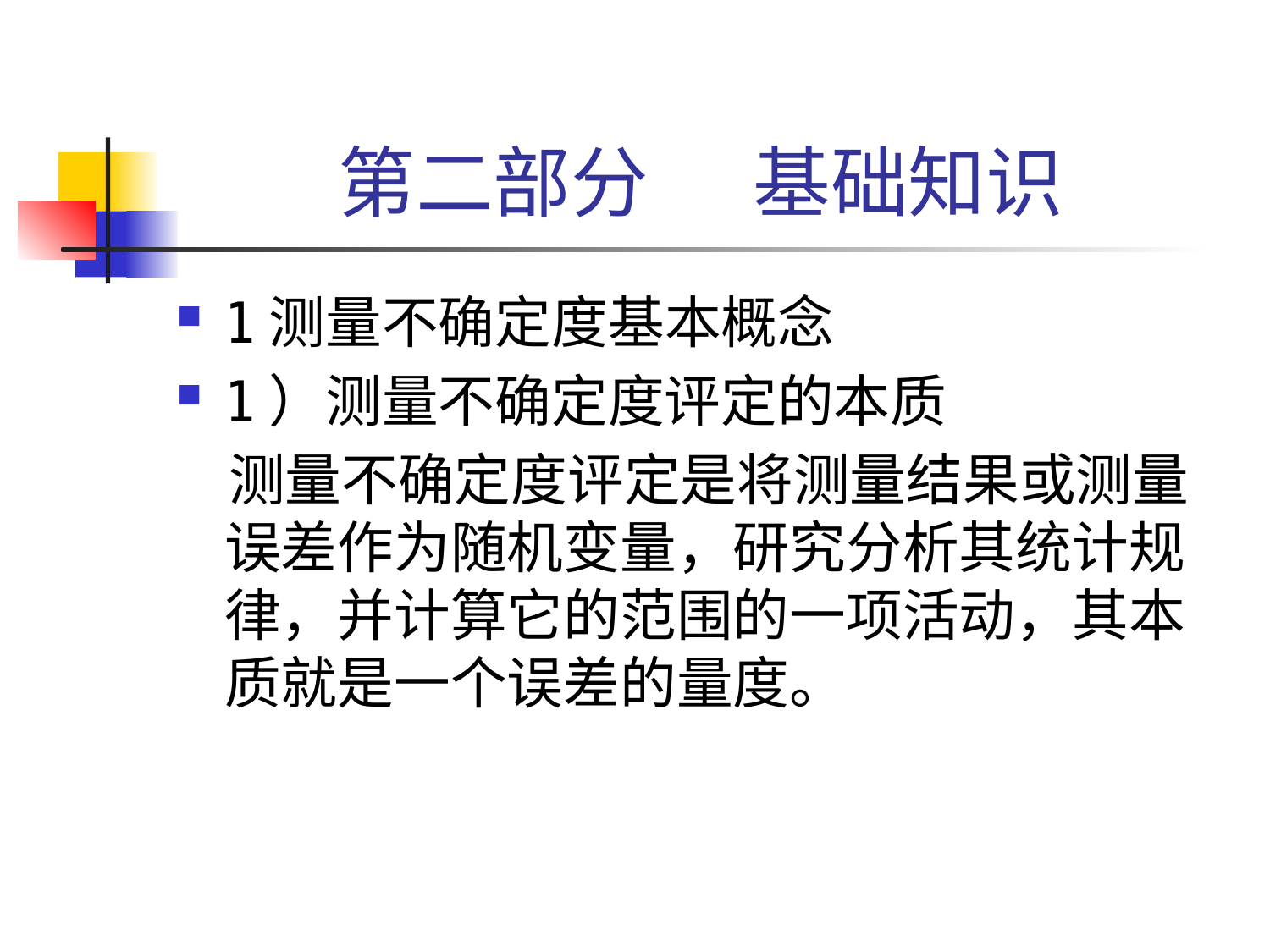

# 第二部分      基础知识
1测量不确定度基本概念
1）测量不确定度评定的本质
   测量不确定度评定是将测量结果或测量误差作为随机变量，研究分析其统计规律，并计算它的范围的一项活动，其本质就是一个误差的量度。